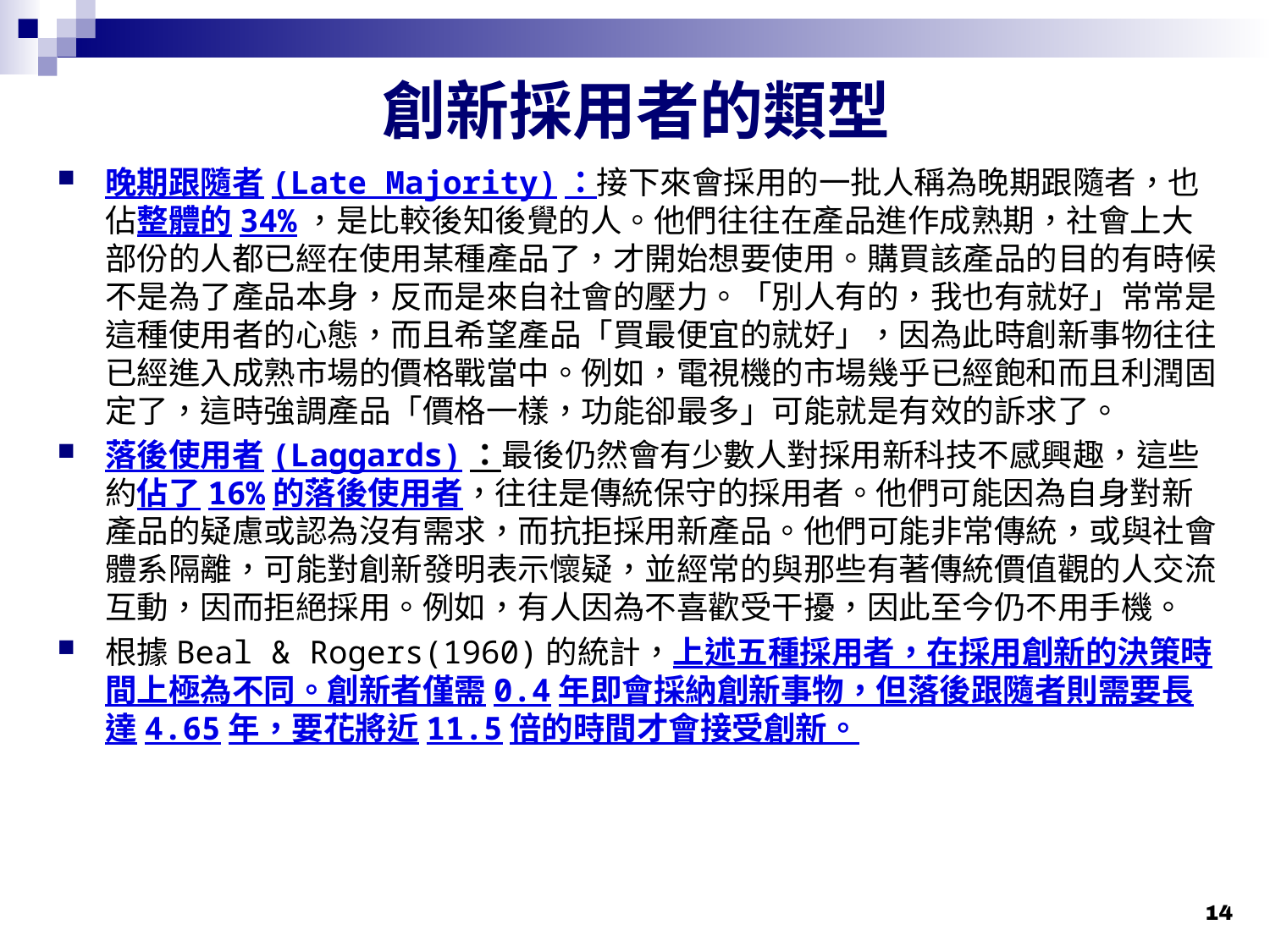

創新採用者的類型
晚期跟隨者(Late Majority)：接下來會採用的一批人稱為晚期跟隨者，也佔整體的34%，是比較後知後覺的人。他們往往在產品進作成熟期，社會上大部份的人都已經在使用某種產品了，才開始想要使用。購買該產品的目的有時候不是為了產品本身，反而是來自社會的壓力。「別人有的，我也有就好」常常是這種使用者的心態，而且希望產品「買最便宜的就好」，因為此時創新事物往往已經進入成熟市場的價格戰當中。例如，電視機的市場幾乎已經飽和而且利潤固定了，這時強調產品「價格一樣，功能卻最多」可能就是有效的訴求了。
落後使用者(Laggards)：最後仍然會有少數人對採用新科技不感興趣，這些約佔了16%的落後使用者，往往是傳統保守的採用者。他們可能因為自身對新產品的疑慮或認為沒有需求，而抗拒採用新產品。他們可能非常傳統，或與社會體系隔離，可能對創新發明表示懷疑，並經常的與那些有著傳統價值觀的人交流互動，因而拒絕採用。例如，有人因為不喜歡受干擾，因此至今仍不用手機。
根據Beal & Rogers(1960)的統計，上述五種採用者，在採用創新的決策時間上極為不同。創新者僅需0.4年即會採納創新事物，但落後跟隨者則需要長達4.65年，要花將近11.5倍的時間才會接受創新。
14